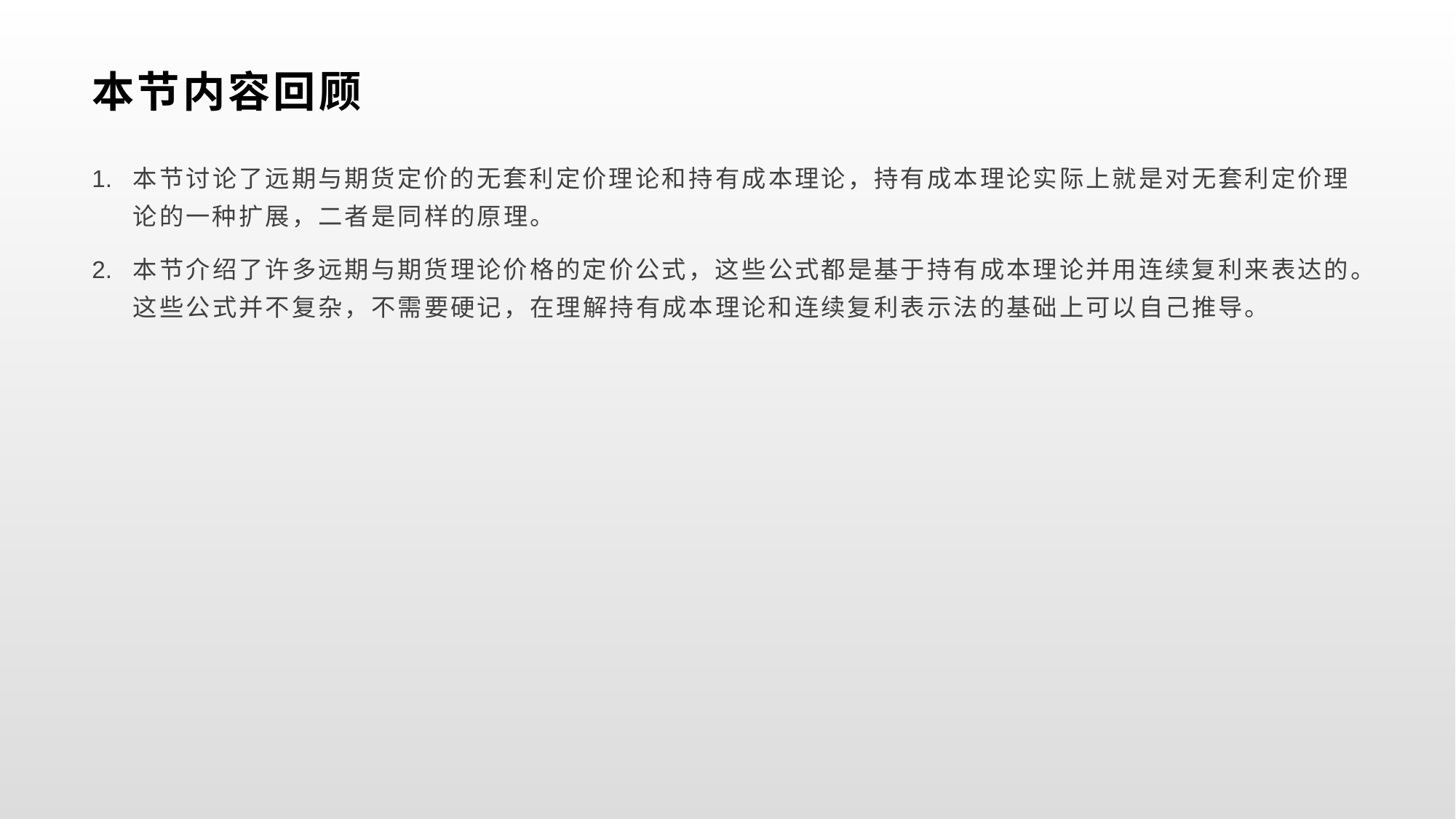

# 本节内容回顾
本节讨论了远期与期货定价的无套利定价理论和持有成本理论，持有成本理论实际上就是对无套利定价理论的一种扩展，二者是同样的原理。
本节介绍了许多远期与期货理论价格的定价公式，这些公式都是基于持有成本理论并用连续复利来表达的。这些公式并不复杂，不需要硬记，在理解持有成本理论和连续复利表示法的基础上可以自己推导。